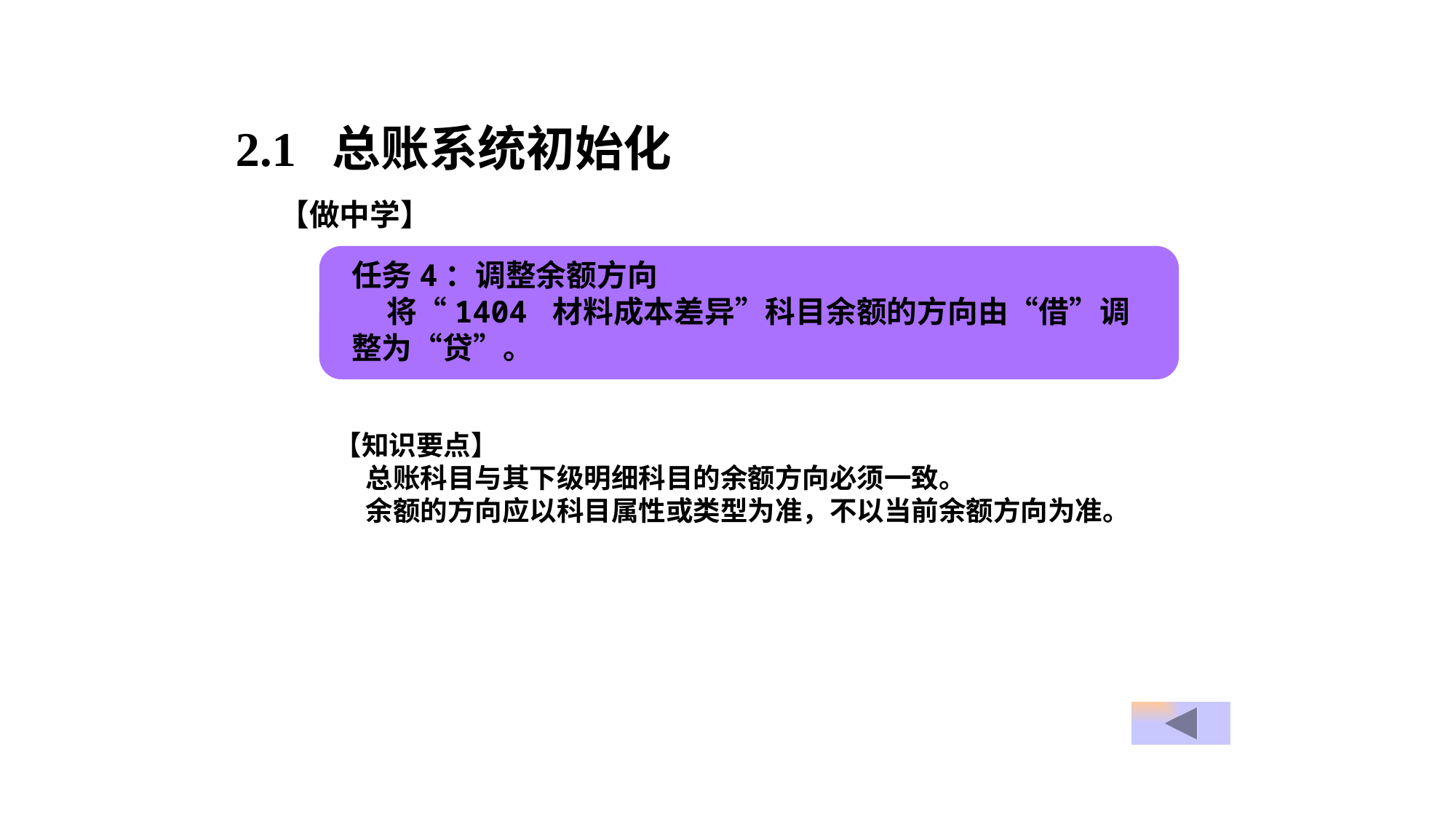

2.1  总账系统初始化
【做中学】

任务4：调整余额方向
    将“1404 材料成本差异”科目余额的方向由“借”调整为“贷”。
【知识要点】
    总账科目与其下级明细科目的余额方向必须一致。
    余额的方向应以科目属性或类型为准，不以当前余额方向为准。